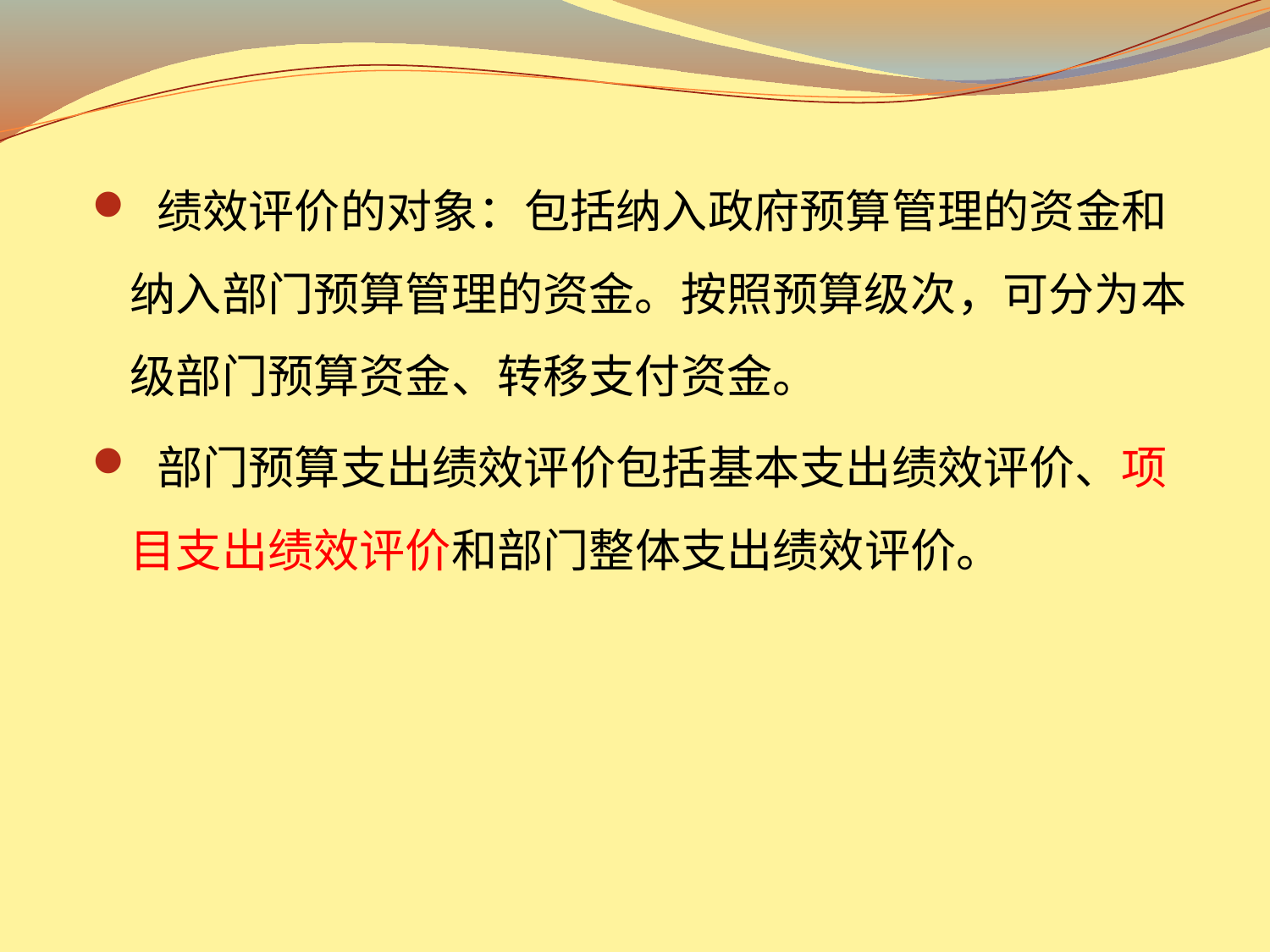

#
 绩效评价的对象：包括纳入政府预算管理的资金和纳入部门预算管理的资金。按照预算级次，可分为本级部门预算资金、转移支付资金。
 部门预算支出绩效评价包括基本支出绩效评价、项目支出绩效评价和部门整体支出绩效评价。